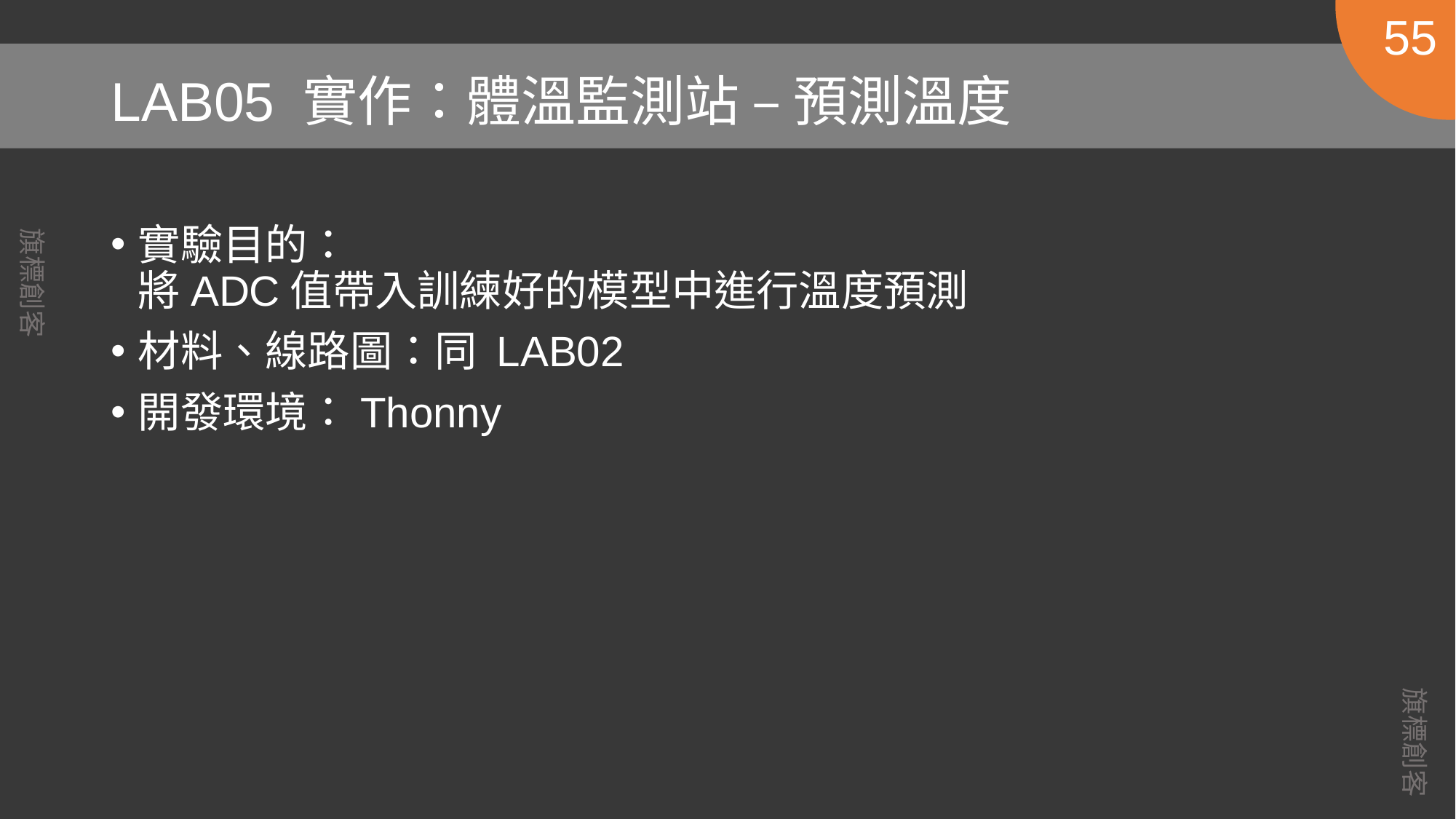

55
# LAB05 實作：體溫監測站 – 預測溫度
實驗目的：
將ADC值帶入訓練好的模型中進行溫度預測
材料、線路圖：同 LAB02
開發環境：Thonny